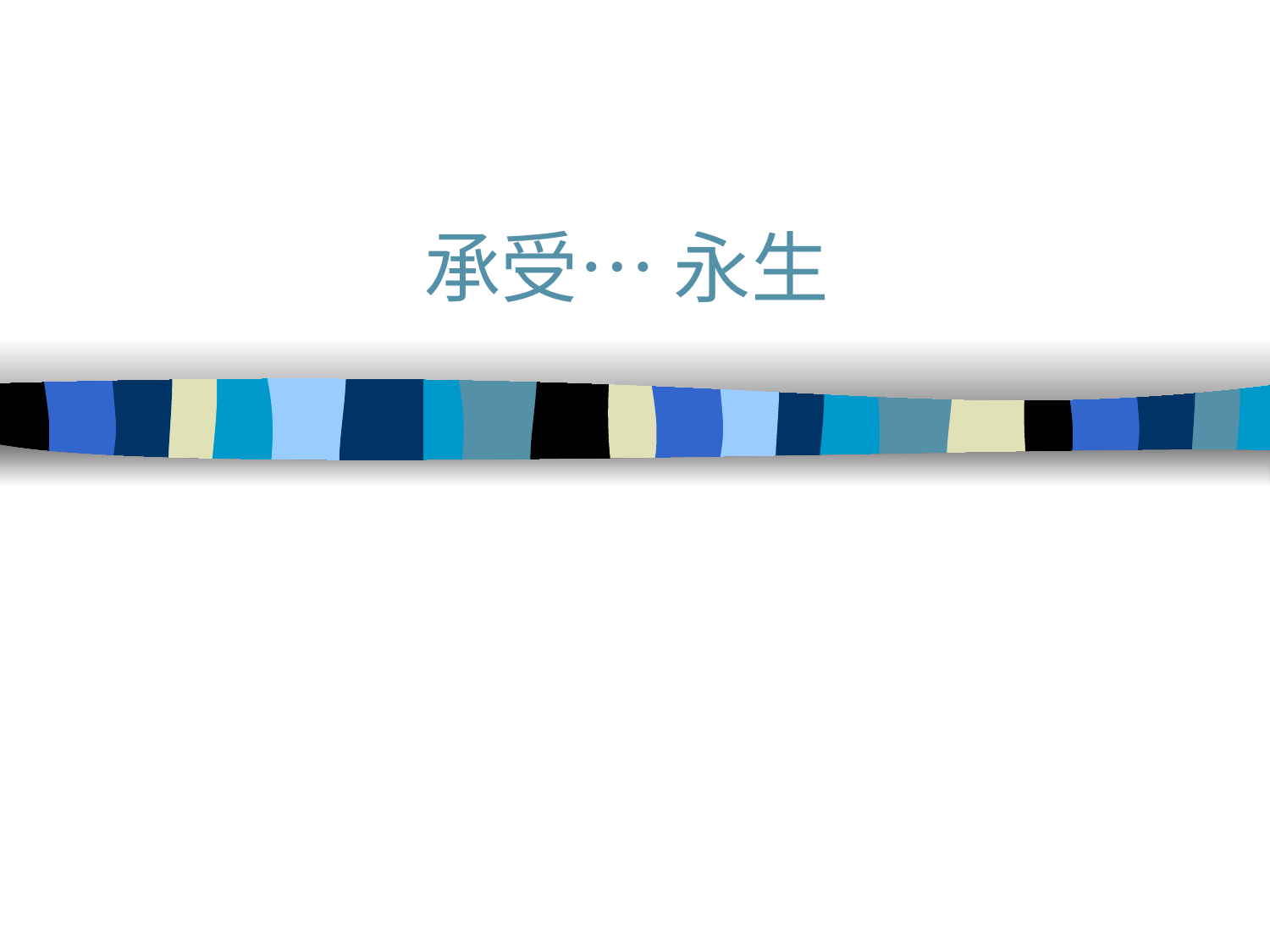

# 承受… 永生
"并且赐他一块白石， 石上写着新的名字， 这名字除了那领受的人以外， 是没有人能知道的。"
(2:17b)